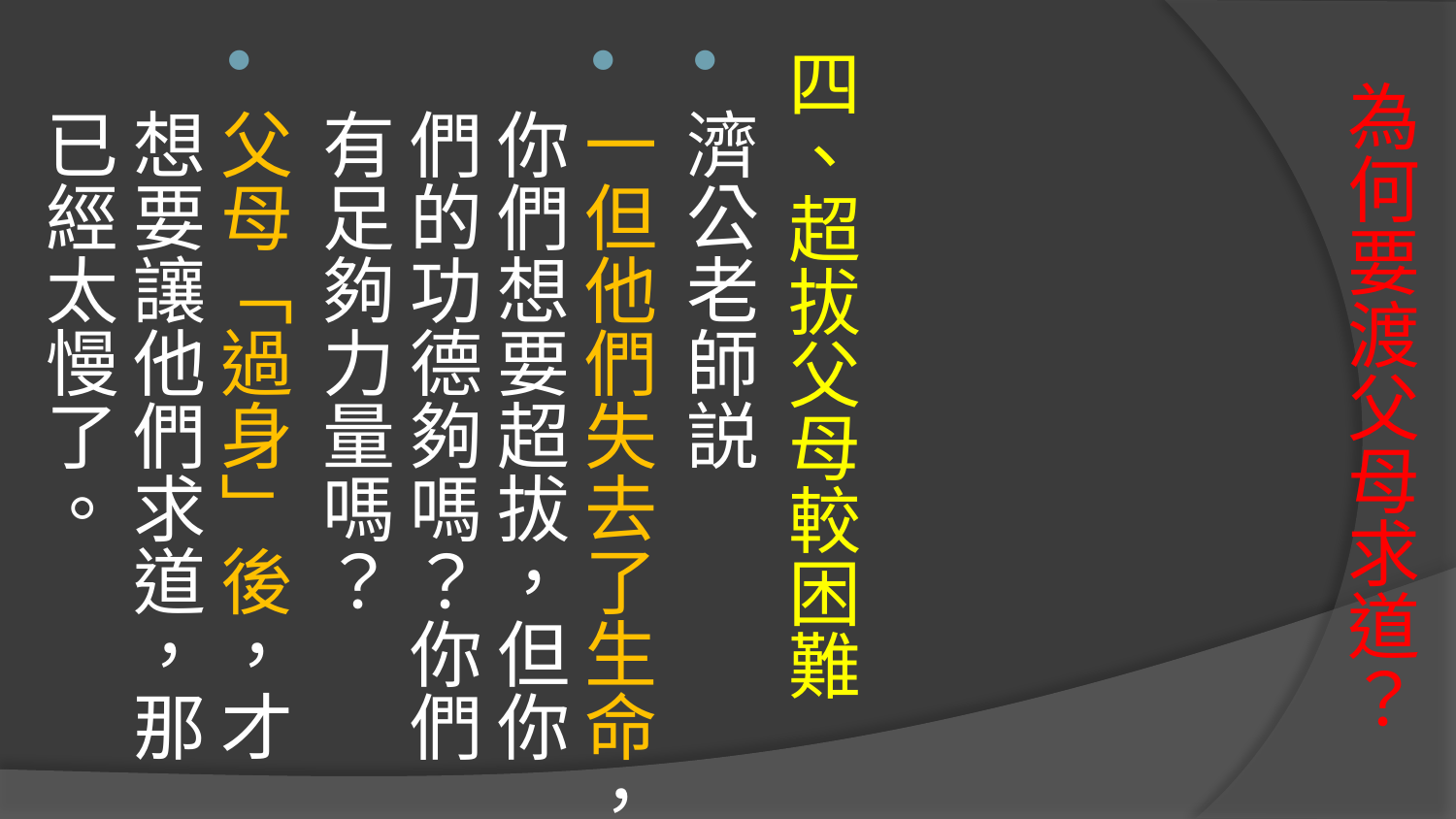

# 為何要渡父母求道？
四、超拔父母較困難
濟公老師説
一但他們失去了生命，你們想要超拔，但你們的功德夠嗎？你們有足夠力量嗎？
父母「過身」後，才想要讓他們求道，那已經太慢了。